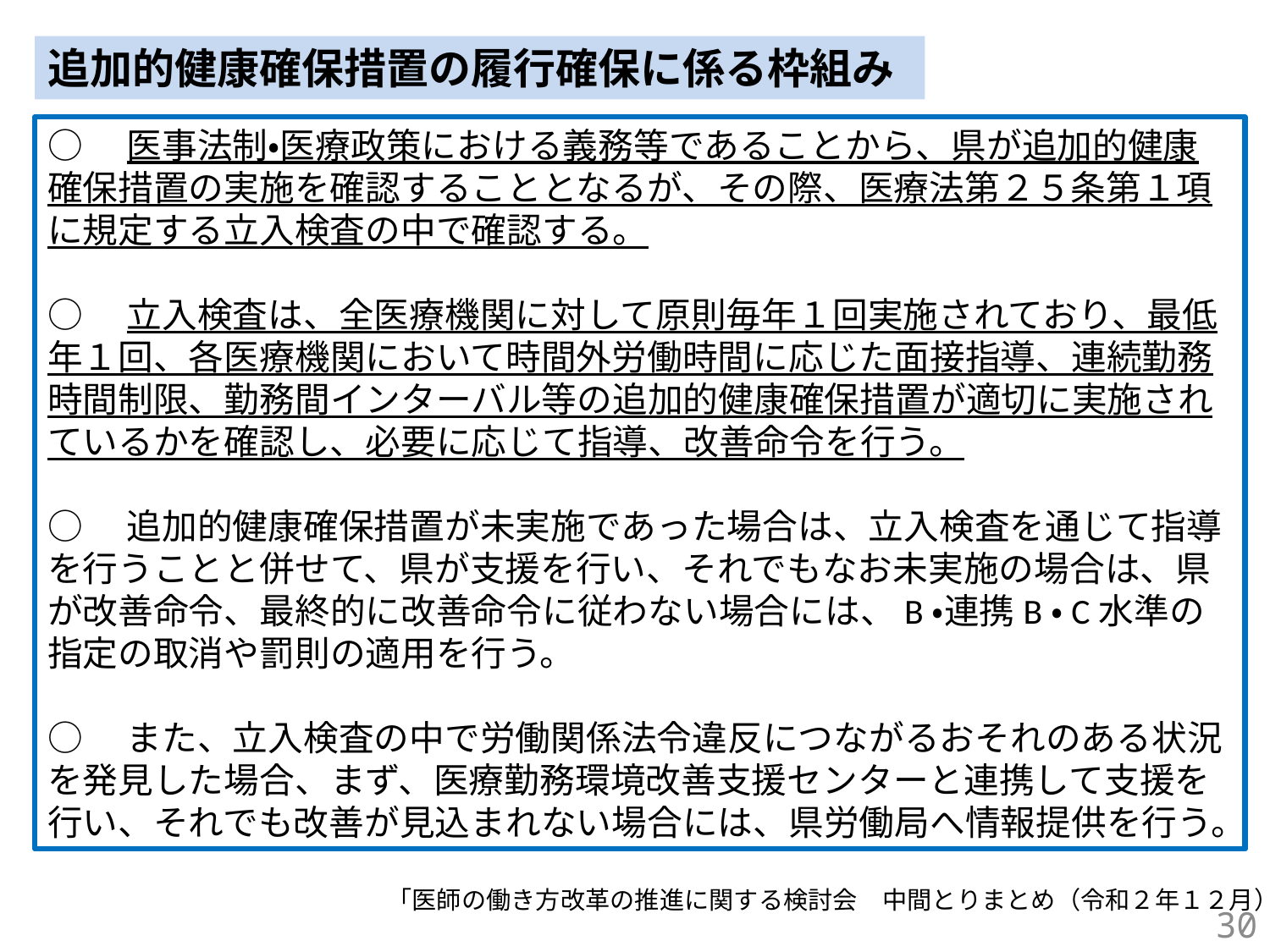

追加的健康確保措置の履行確保に係る枠組み
○　医事法制・医療政策における義務等であることから、県が追加的健康確保措置の実施を確認することとなるが、その際、医療法第２５条第１項に規定する立入検査の中で確認する。

○　立入検査は、全医療機関に対して原則毎年１回実施されており、最低年１回、各医療機関において時間外労働時間に応じた面接指導、連続勤務時間制限、勤務間インターバル等の追加的健康確保措置が適切に実施されているかを確認し、必要に応じて指導、改善命令を行う。

○　追加的健康確保措置が未実施であった場合は、立入検査を通じて指導を行うことと併せて、県が支援を行い、それでもなお未実施の場合は、県が改善命令、最終的に改善命令に従わない場合には、B・連携B・C水準の指定の取消や罰則の適用を行う。

○　また、立入検査の中で労働関係法令違反につながるおそれのある状況を発見した場合、まず、医療勤務環境改善支援センターと連携して支援を行い、それでも改善が見込まれない場合には、県労働局へ情報提供を行う。
「医師の働き方改革の推進に関する検討会　中間とりまとめ（令和２年１２月）」より
30